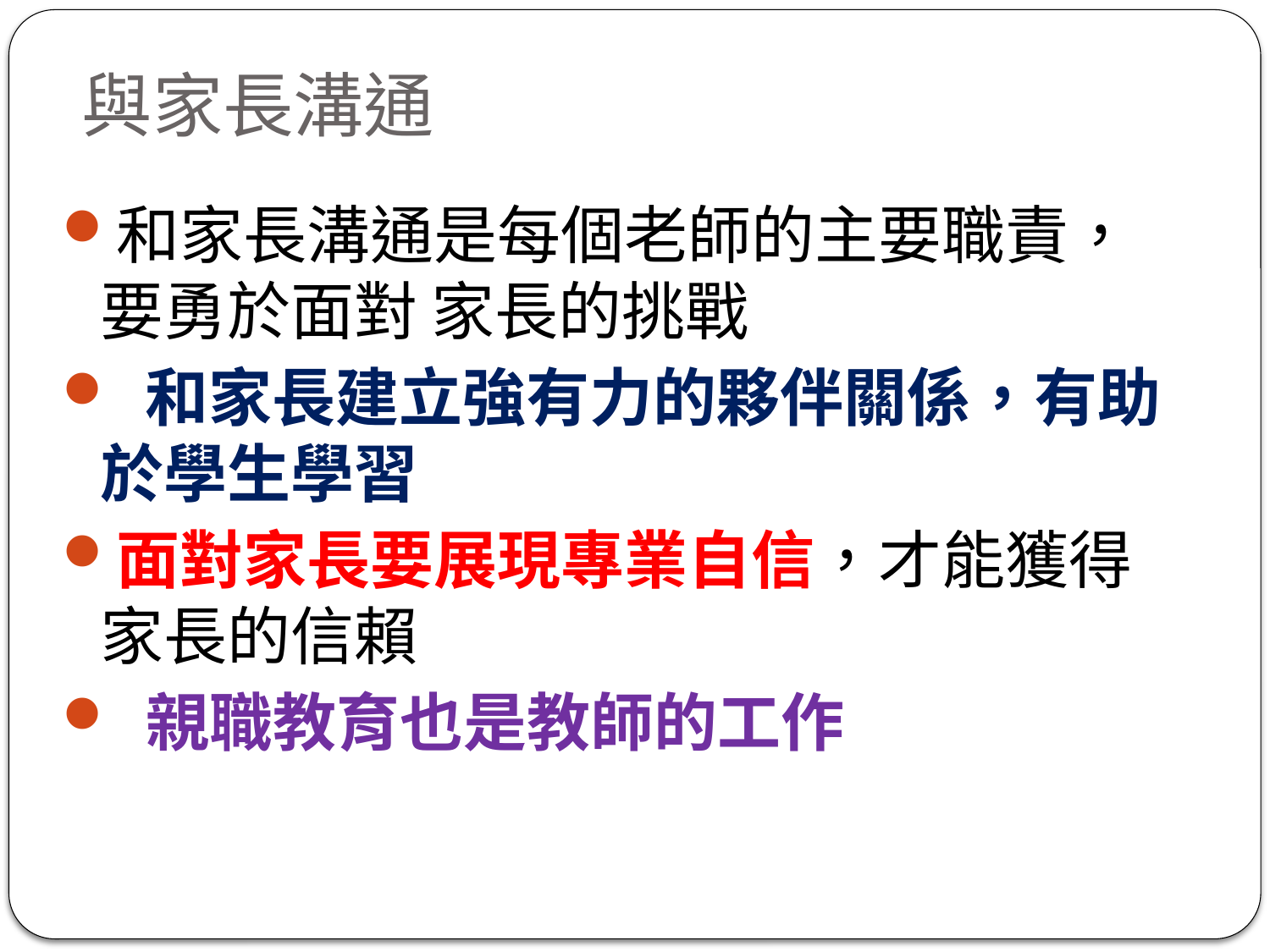

# 與家長溝通
和家長溝通是每個老師的主要職責，要勇於面對 家長的挑戰
 和家長建立強有力的夥伴關係，有助於學生學習
面對家長要展現專業自信，才能獲得家長的信賴
 親職教育也是教師的工作